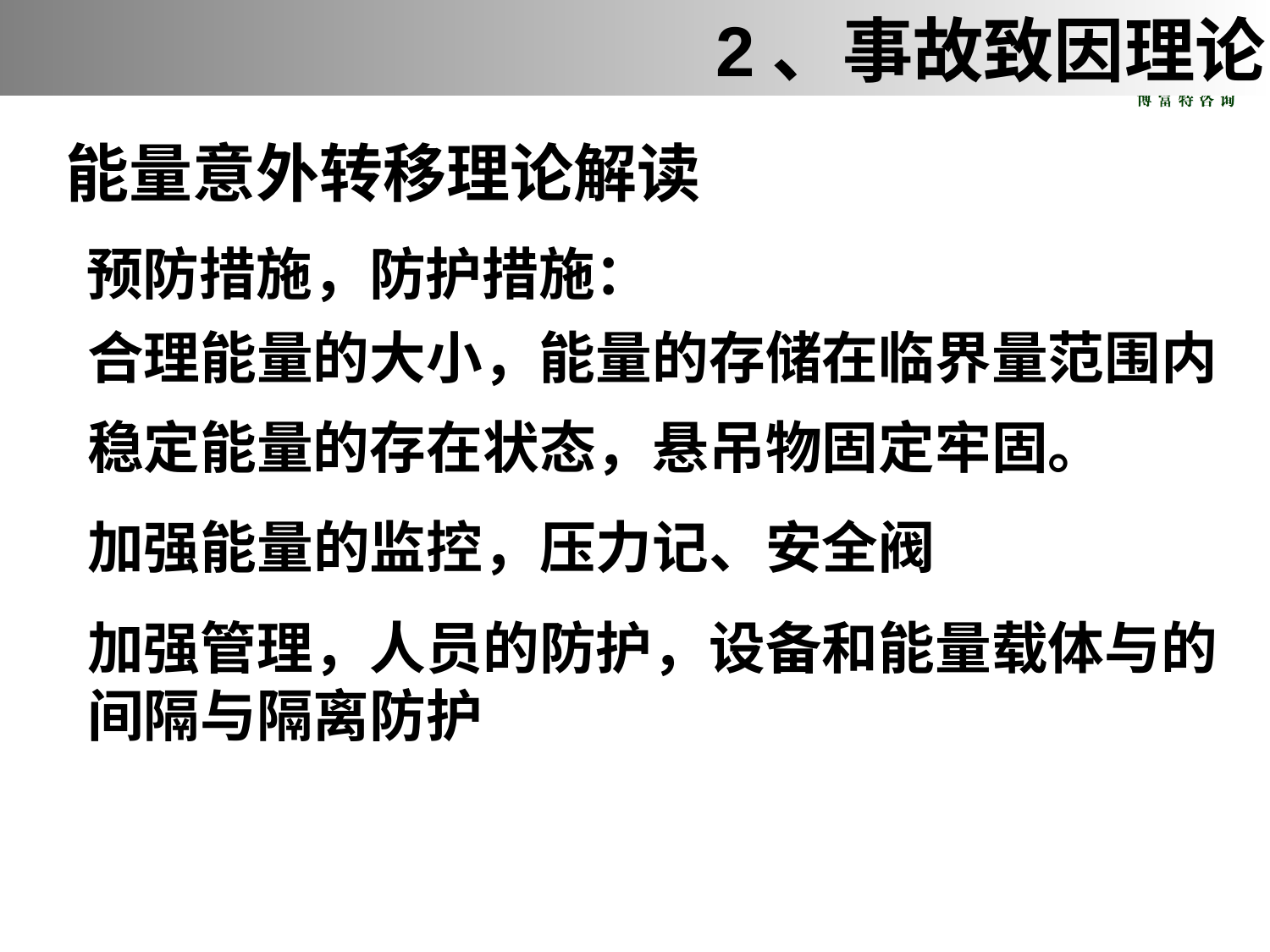

2、事故致因理论
能量意外转移理论解读
预防措施，防护措施：
合理能量的大小，能量的存储在临界量范围内
稳定能量的存在状态，悬吊物固定牢固。
加强能量的监控，压力记、安全阀
加强管理，人员的防护，设备和能量载体与的间隔与隔离防护